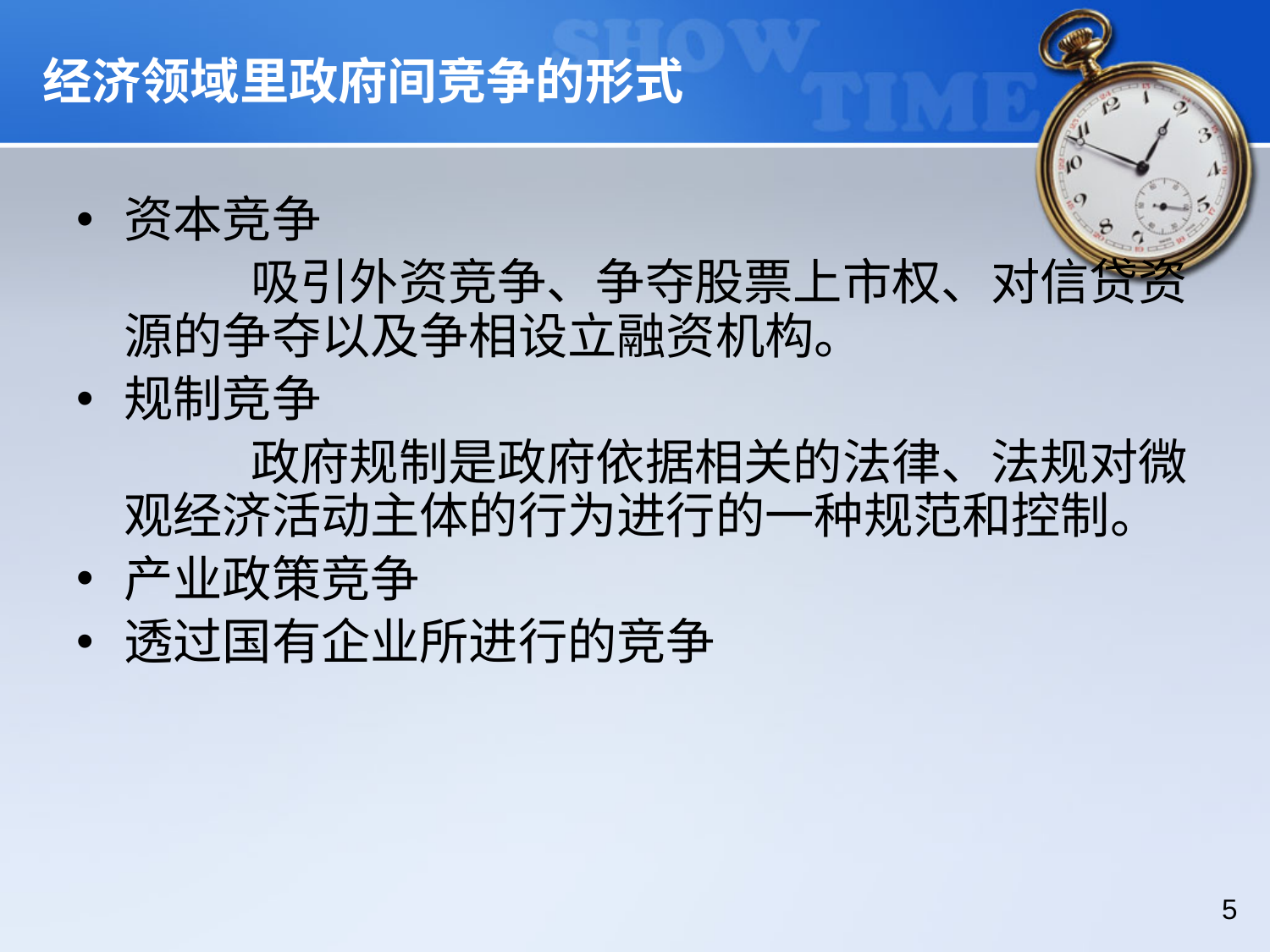

# 经济领域里政府间竞争的形式
资本竞争
		吸引外资竞争、争夺股票上市权、对信贷资源的争夺以及争相设立融资机构。
规制竞争
		政府规制是政府依据相关的法律、法规对微观经济活动主体的行为进行的一种规范和控制。
产业政策竞争
透过国有企业所进行的竞争
5